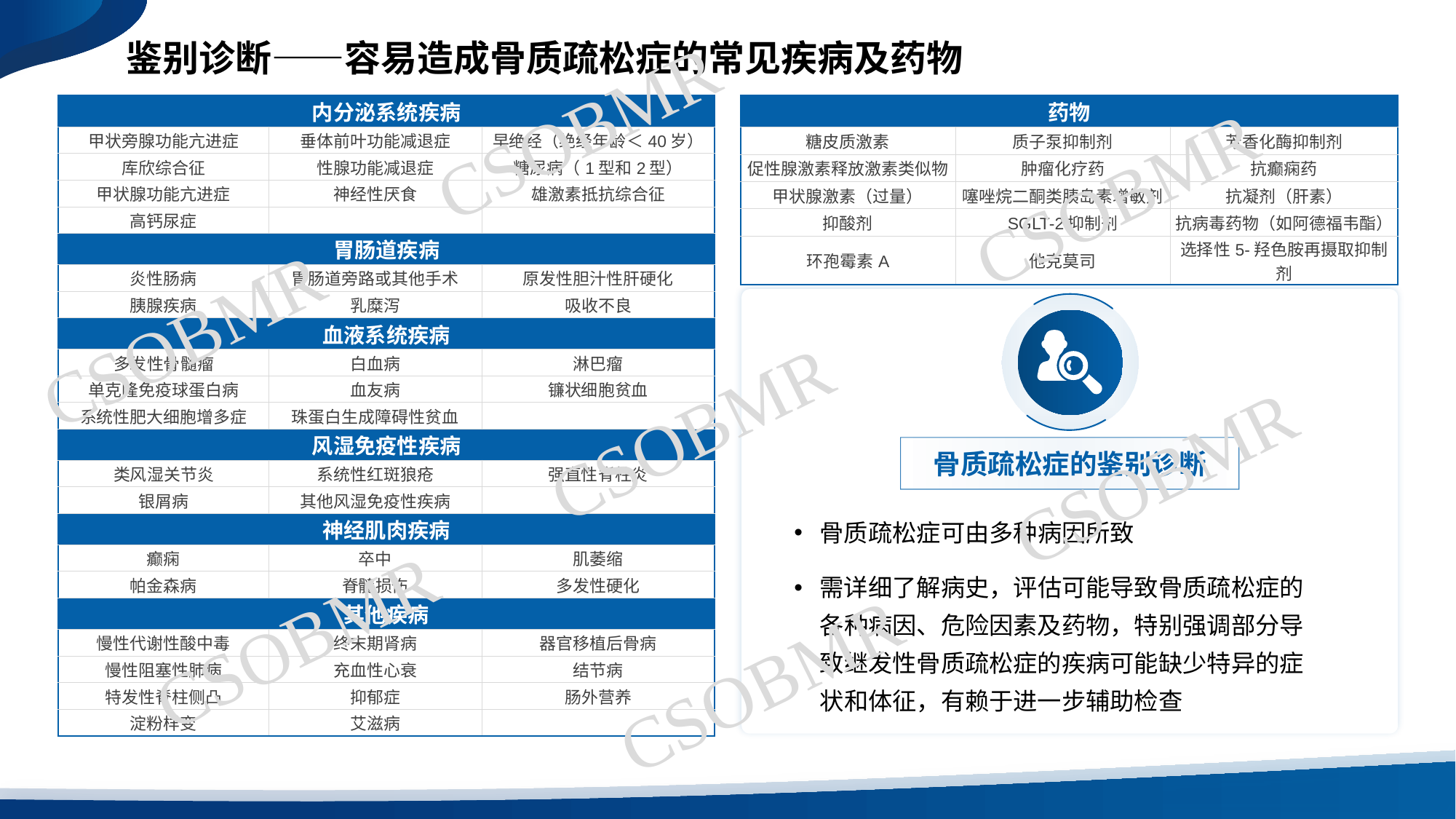

鉴别诊断——容易造成骨质疏松症的常见疾病及药物
CSOBMR
| 内分泌系统疾病 |  |  |
| --- | --- | --- |
| 甲状旁腺功能亢进症 | 垂体前叶功能减退症 | 早绝经（绝经年龄＜40岁） |
| 库欣综合征 | 性腺功能减退症 | 糖尿病（1型和2型） |
| 甲状腺功能亢进症 | 神经性厌食 | 雄激素抵抗综合征 |
| 高钙尿症 |  |  |
| 胃肠道疾病 |  |  |
| 炎性肠病 | 胃肠道旁路或其他手术 | 原发性胆汁性肝硬化 |
| 胰腺疾病 | 乳糜泻 | 吸收不良 |
| 血液系统疾病 |  |  |
| 多发性骨髓瘤 | 白血病 | 淋巴瘤 |
| 单克隆免疫球蛋白病 | 血友病 | 镰状细胞贫血 |
| 系统性肥大细胞增多症 | 珠蛋白生成障碍性贫血 |  |
| 风湿免疫性疾病 |  |  |
| 类风湿关节炎 | 系统性红斑狼疮 | 强直性脊柱炎 |
| 银屑病 | 其他风湿免疫性疾病 |  |
| 神经肌肉疾病 |  |  |
| 癫痫 | 卒中 | 肌萎缩 |
| 帕金森病 | 脊髓损伤 | 多发性硬化 |
| 其他疾病 |  |  |
| 慢性代谢性酸中毒 | 终末期肾病 | 器官移植后骨病 |
| 慢性阻塞性肺病 | 充血性心衰 | 结节病 |
| 特发性脊柱侧凸 | 抑郁症 | 肠外营养 |
| 淀粉样变 | 艾滋病 |  |
| 药物 |  |  |
| --- | --- | --- |
| 糖皮质激素 | 质子泵抑制剂 | 芳香化酶抑制剂 |
| 促性腺激素释放激素类似物 | 肿瘤化疗药 | 抗癫痫药 |
| 甲状腺激素（过量） | 噻唑烷二酮类胰岛素增敏剂 | 抗凝剂（肝素） |
| 抑酸剂 | SGLT-2抑制剂 | 抗病毒药物（如阿德福韦酯） |
| 环孢霉素A | 他克莫司 | 选择性5-羟色胺再摄取抑制剂 |
CSOBMR
CSOBMR

CSOBMR
CSOBMR

骨质疏松症的鉴别诊断
骨质疏松症可由多种病因所致
需详细了解病史，评估可能导致骨质疏松症的各种病因、危险因素及药物，特别强调部分导致继发性骨质疏松症的疾病可能缺少特异的症状和体征，有赖于进一步辅助检查
CSOBMR
CSOBMR